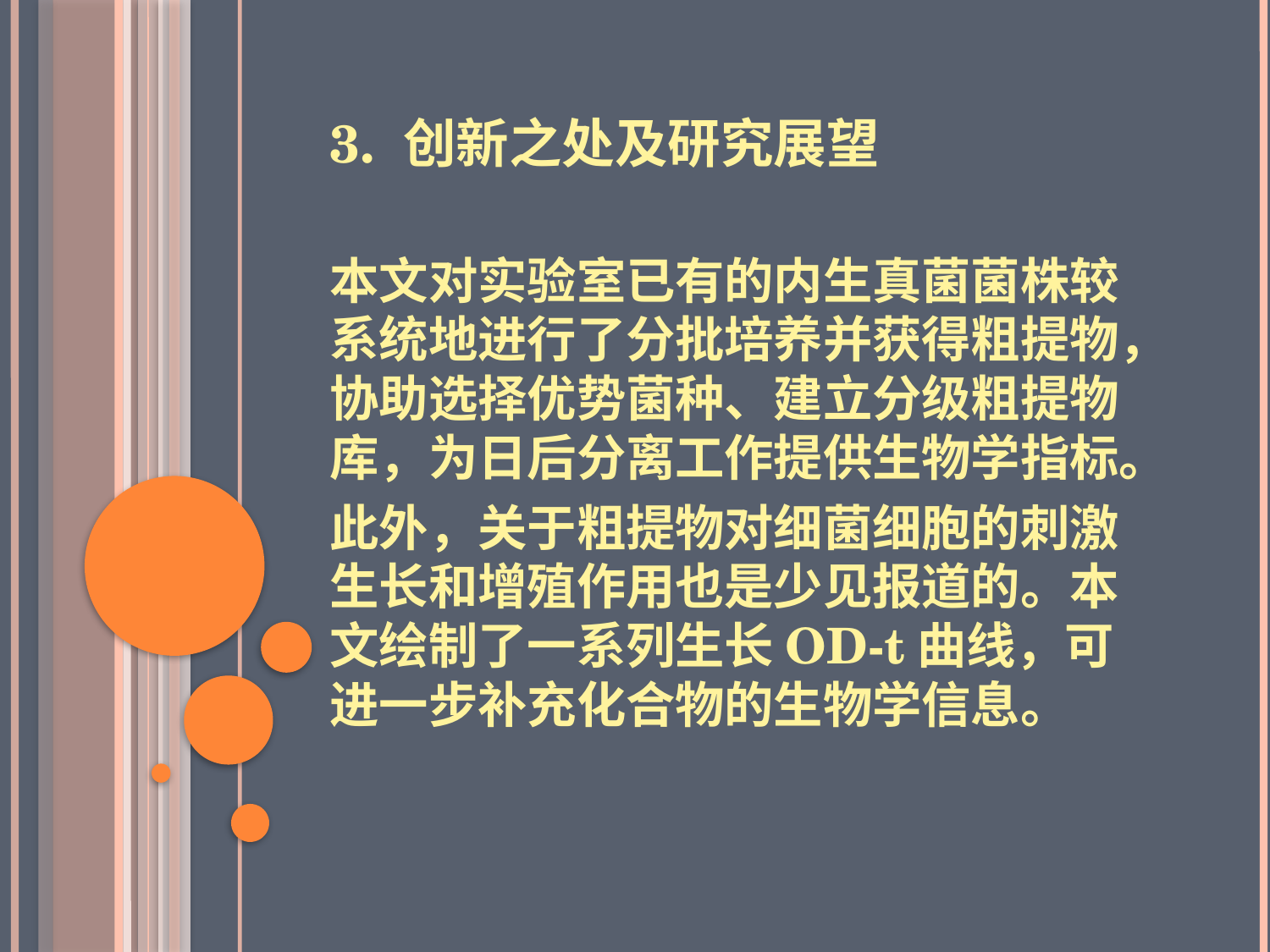

# 3. 创新之处及研究展望
本文对实验室已有的内生真菌菌株较系统地进行了分批培养并获得粗提物，协助选择优势菌种、建立分级粗提物库，为日后分离工作提供生物学指标。
此外，关于粗提物对细菌细胞的刺激生长和增殖作用也是少见报道的。本文绘制了一系列生长OD-t曲线，可进一步补充化合物的生物学信息。